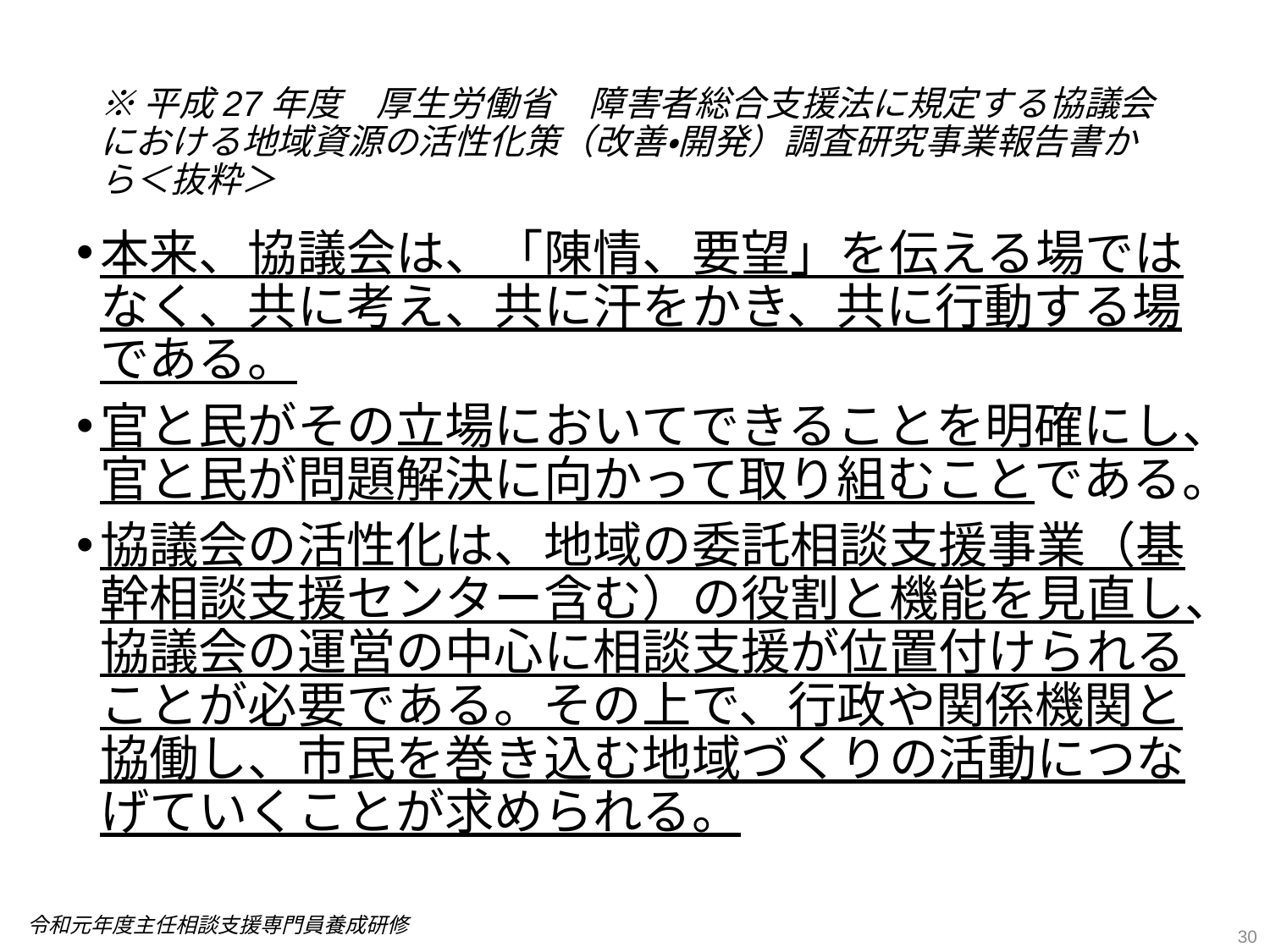

# ※平成27年度　厚生労働省　障害者総合⽀援法に規定する協議会における地域資源の活性化策（改善・開発）調査研究事業報告書から＜抜粋＞
本来、協議会は、「陳情、要望」を伝える場ではなく、共に考え、共に汗をかき、共に行動する場である。
官と民がその立場においてできることを明確にし、官と民が問題解決に向かって取り組むことである。
協議会の活性化は、地域の委託相談支援事業（基幹相談支援センター含む）の役割と機能を見直し、協議会の運営の中心に相談支援が位置付けられることが必要である。その上で、行政や関係機関と協働し、市民を巻き込む地域づくりの活動につなげていくことが求められる。

30